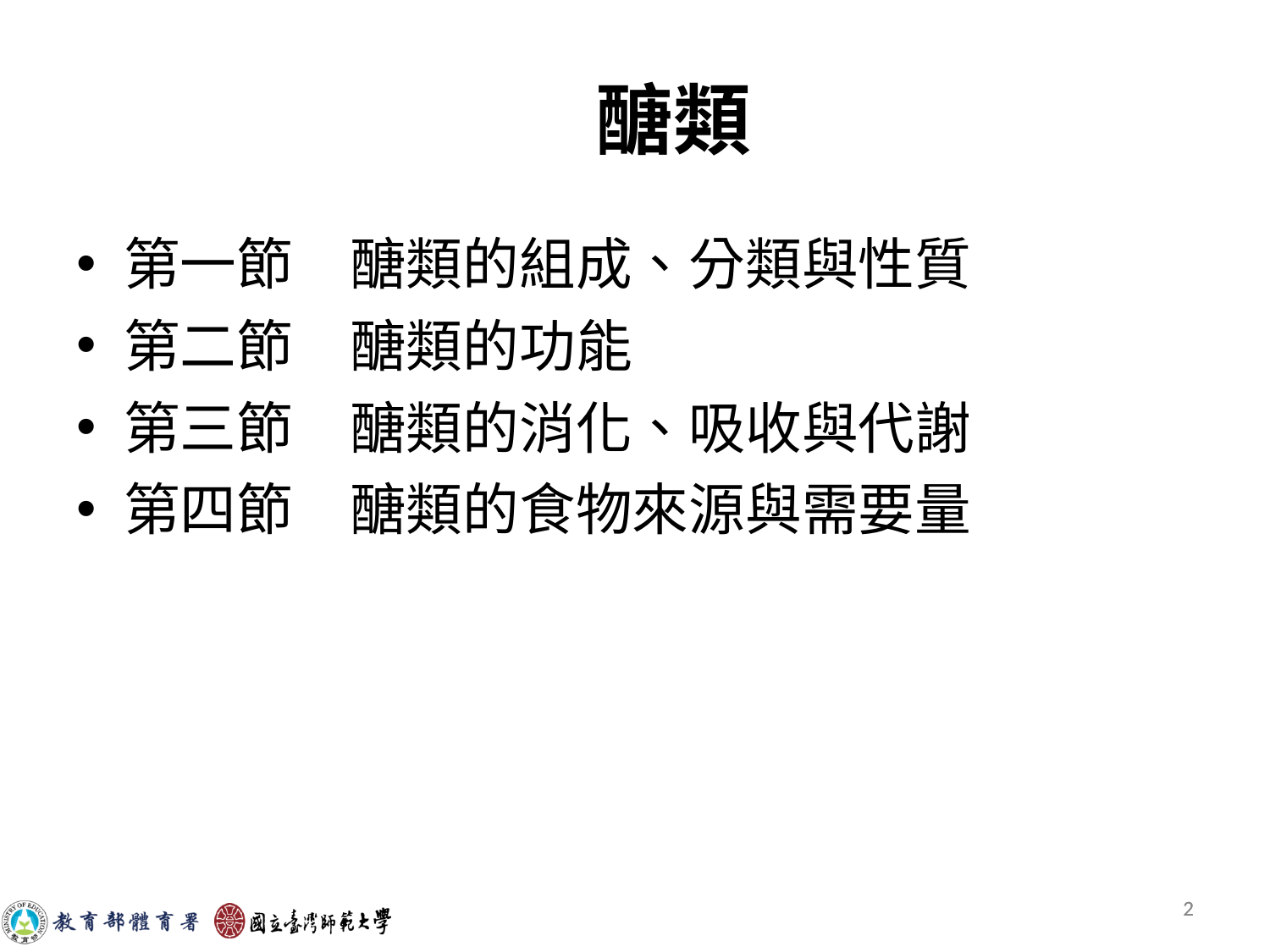

# 醣類
第一節　醣類的組成、分類與性質
第二節　醣類的功能
第三節　醣類的消化、吸收與代謝
第四節　醣類的食物來源與需要量
2
2